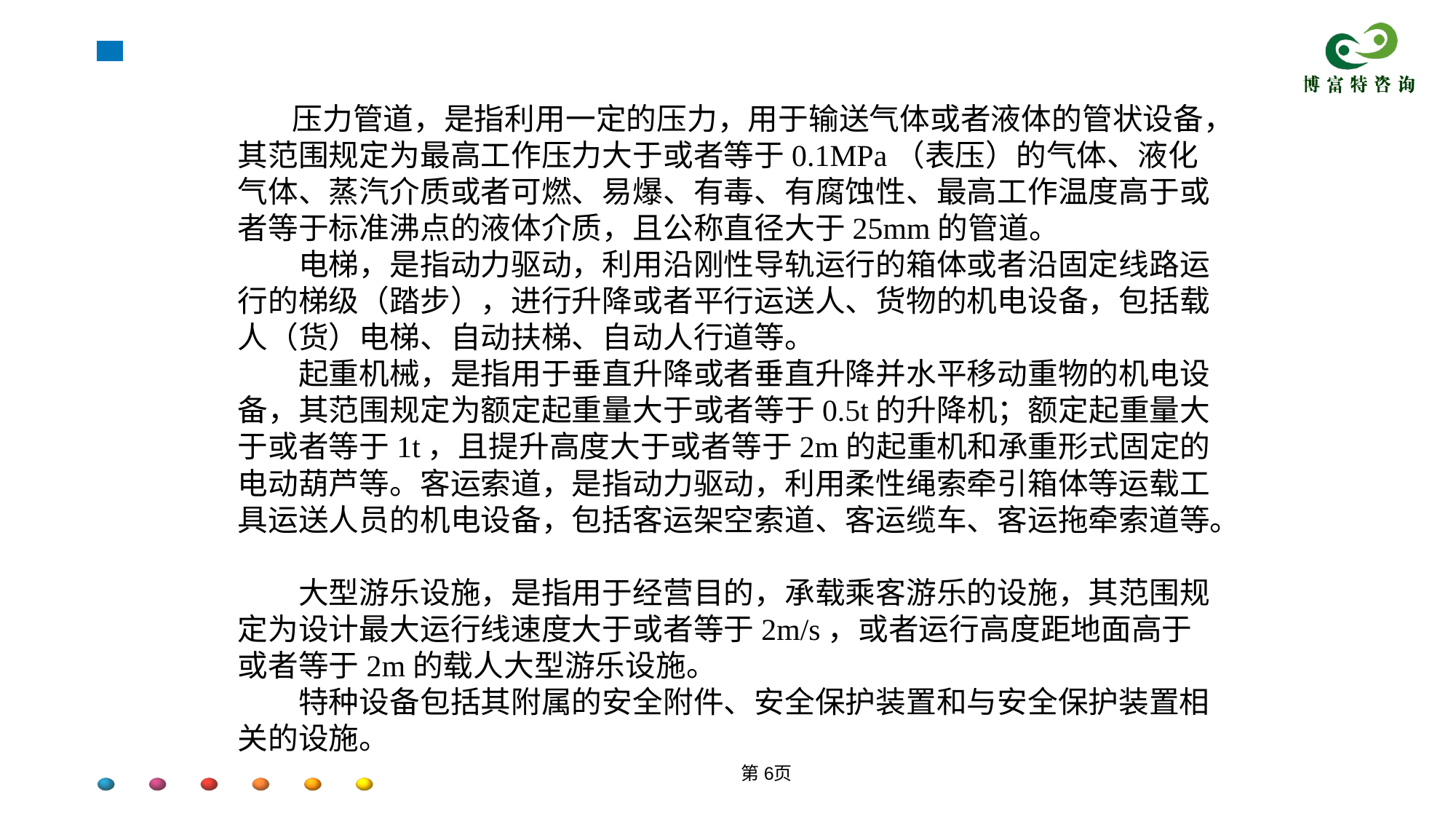

压力管道，是指利用一定的压力，用于输送气体或者液体的管状设备，其范围规定为最高工作压力大于或者等于0.1MPa（表压）的气体、液化气体、蒸汽介质或者可燃、易爆、有毒、有腐蚀性、最高工作温度高于或者等于标准沸点的液体介质，且公称直径大于25mm的管道。
　　电梯，是指动力驱动，利用沿刚性导轨运行的箱体或者沿固定线路运行的梯级（踏步），进行升降或者平行运送人、货物的机电设备，包括载人（货）电梯、自动扶梯、自动人行道等。
　　起重机械，是指用于垂直升降或者垂直升降并水平移动重物的机电设备，其范围规定为额定起重量大于或者等于0.5t的升降机；额定起重量大于或者等于1t，且提升高度大于或者等于2m的起重机和承重形式固定的电动葫芦等。客运索道，是指动力驱动，利用柔性绳索牵引箱体等运载工具运送人员的机电设备，包括客运架空索道、客运缆车、客运拖牵索道等。
　　大型游乐设施，是指用于经营目的，承载乘客游乐的设施，其范围规定为设计最大运行线速度大于或者等于2m/s，或者运行高度距地面高于或者等于2m的载人大型游乐设施。
　　特种设备包括其附属的安全附件、安全保护装置和与安全保护装置相关的设施。